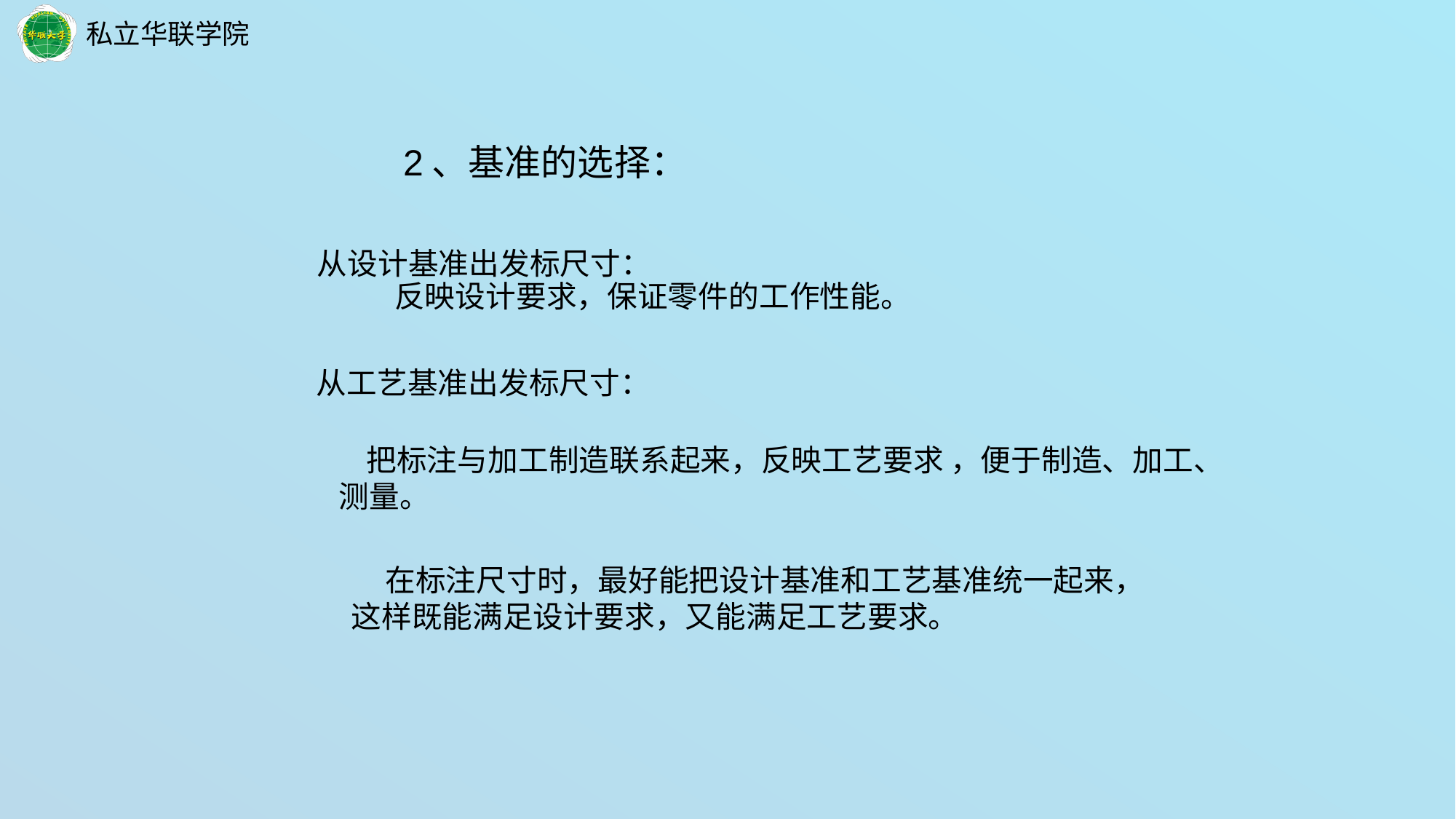

2、基准的选择：

从设计基准出发标尺寸：
反映设计要求，保证零件的工作性能。
从工艺基准出发标尺寸：
   把标注与加工制造联系起来，反映工艺要求 ，便于制造、加工、测量。
    在标注尺寸时，最好能把设计基准和工艺基准统一起来，
这样既能满足设计要求，又能满足工艺要求。